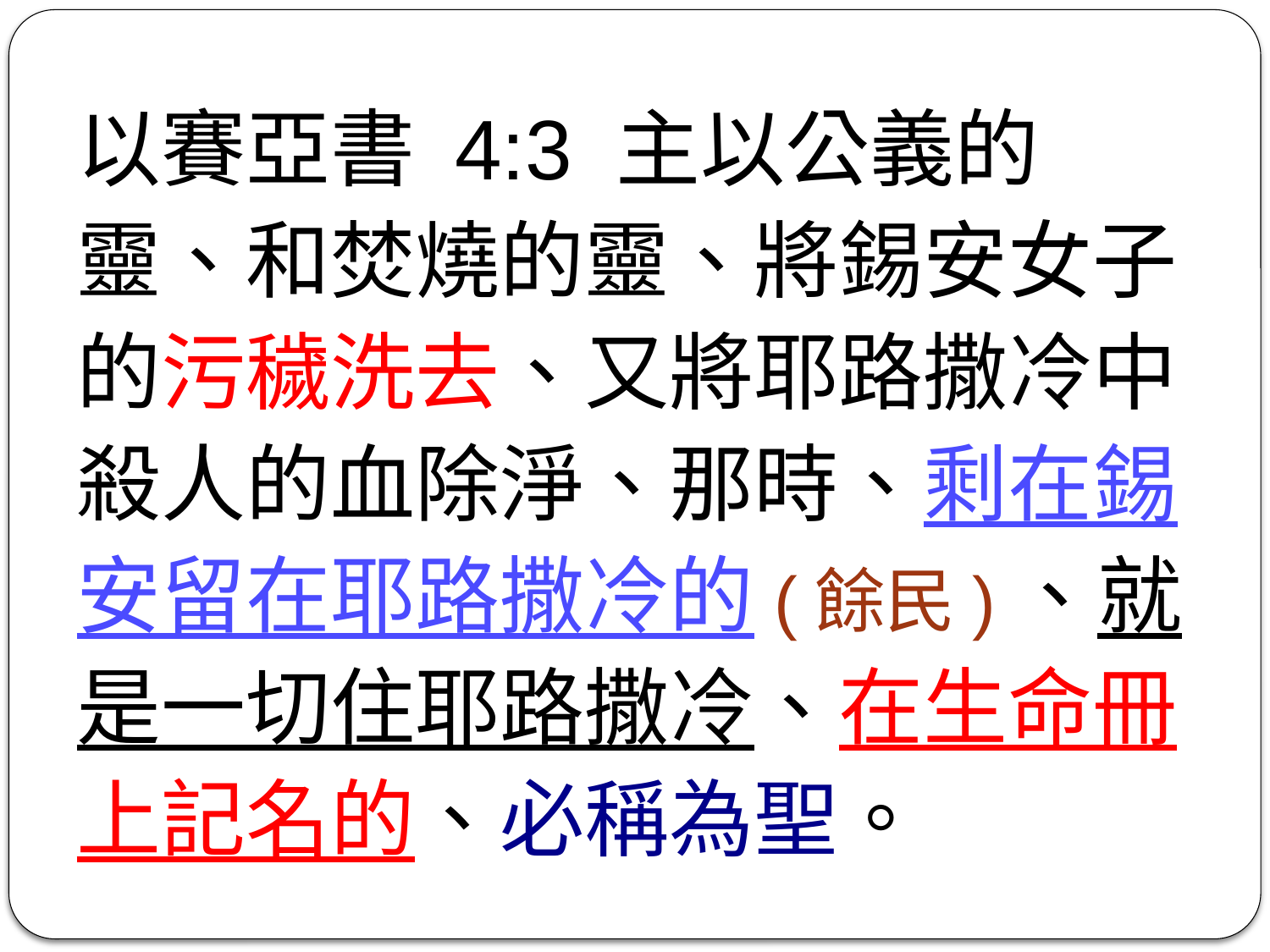

以賽亞書 4:3 主以公義的靈、和焚燒的靈、將錫安女子的污穢洗去、又將耶路撒冷中殺人的血除淨、那時、剩在錫安留在耶路撒冷的(餘民)、就是一切住耶路撒冷、在生命冊上記名的、必稱為聖。